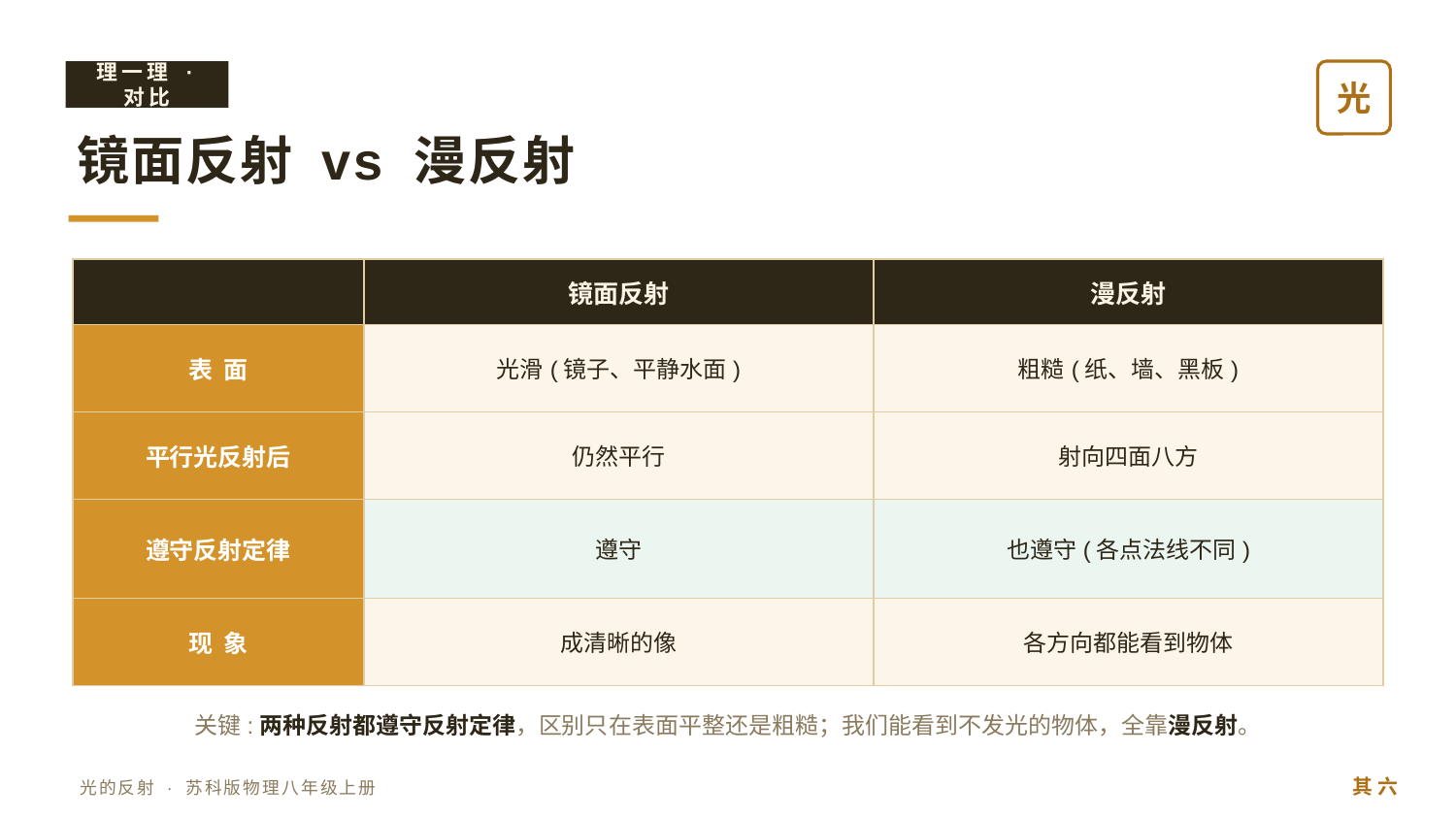

理一理 · 对比
光

镜面反射 vs 漫反射

|  | 镜面反射 | 漫反射 |
| --- | --- | --- |
| 表 面 | 光滑(镜子、平静水面) | 粗糙(纸、墙、黑板) |
| 平行光反射后 | 仍然平行 | 射向四面八方 |
| 遵守反射定律 | 遵守 | 也遵守(各点法线不同) |
| 现 象 | 成清晰的像 | 各方向都能看到物体 |
关键:两种反射都遵守反射定律，区别只在表面平整还是粗糙；我们能看到不发光的物体，全靠漫反射。
其 六
光的反射 · 苏科版物理八年级上册